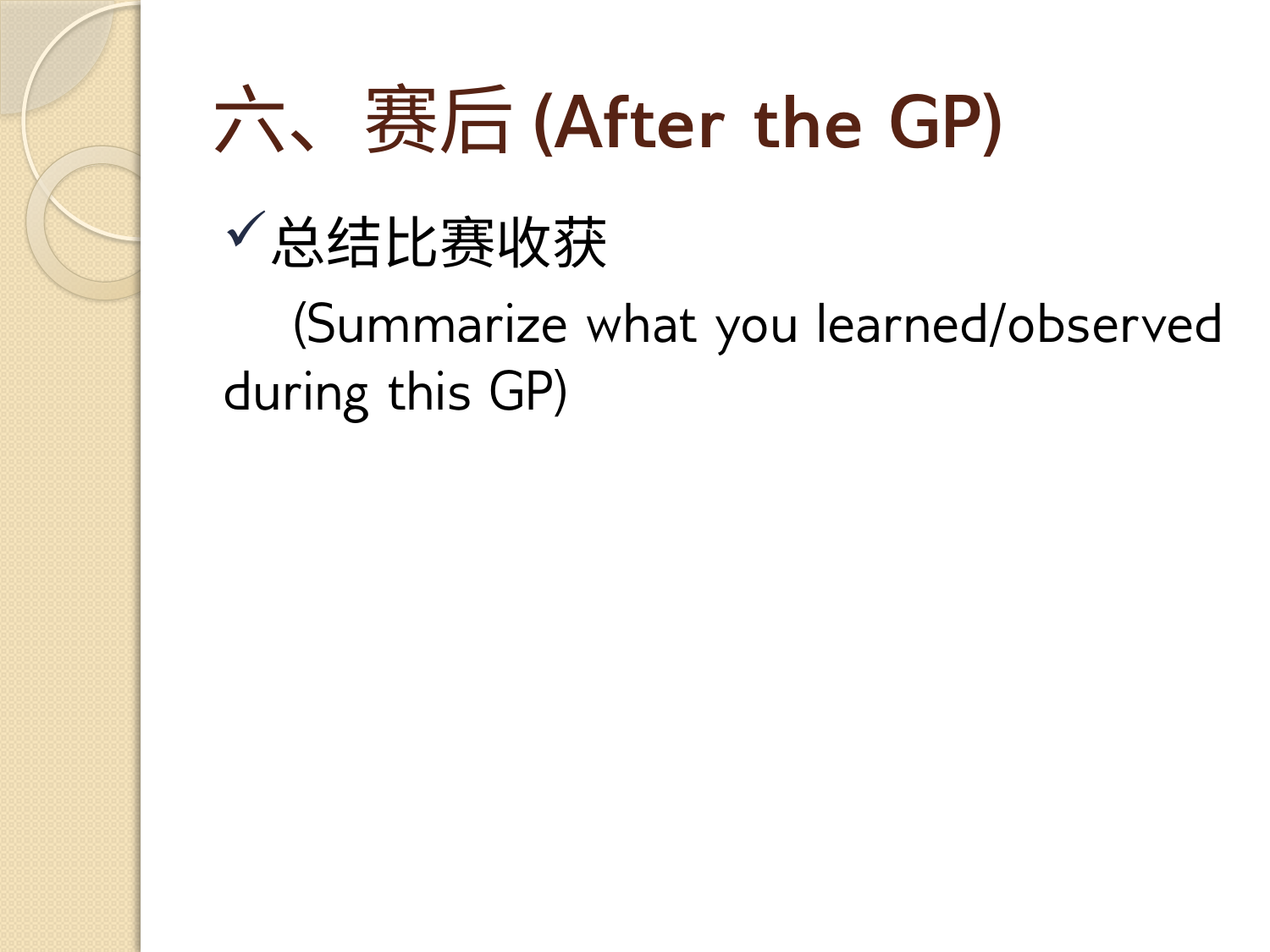

# 六、赛后(After the GP)
总结比赛收获
　(Summarize what you learned/observed during this GP)